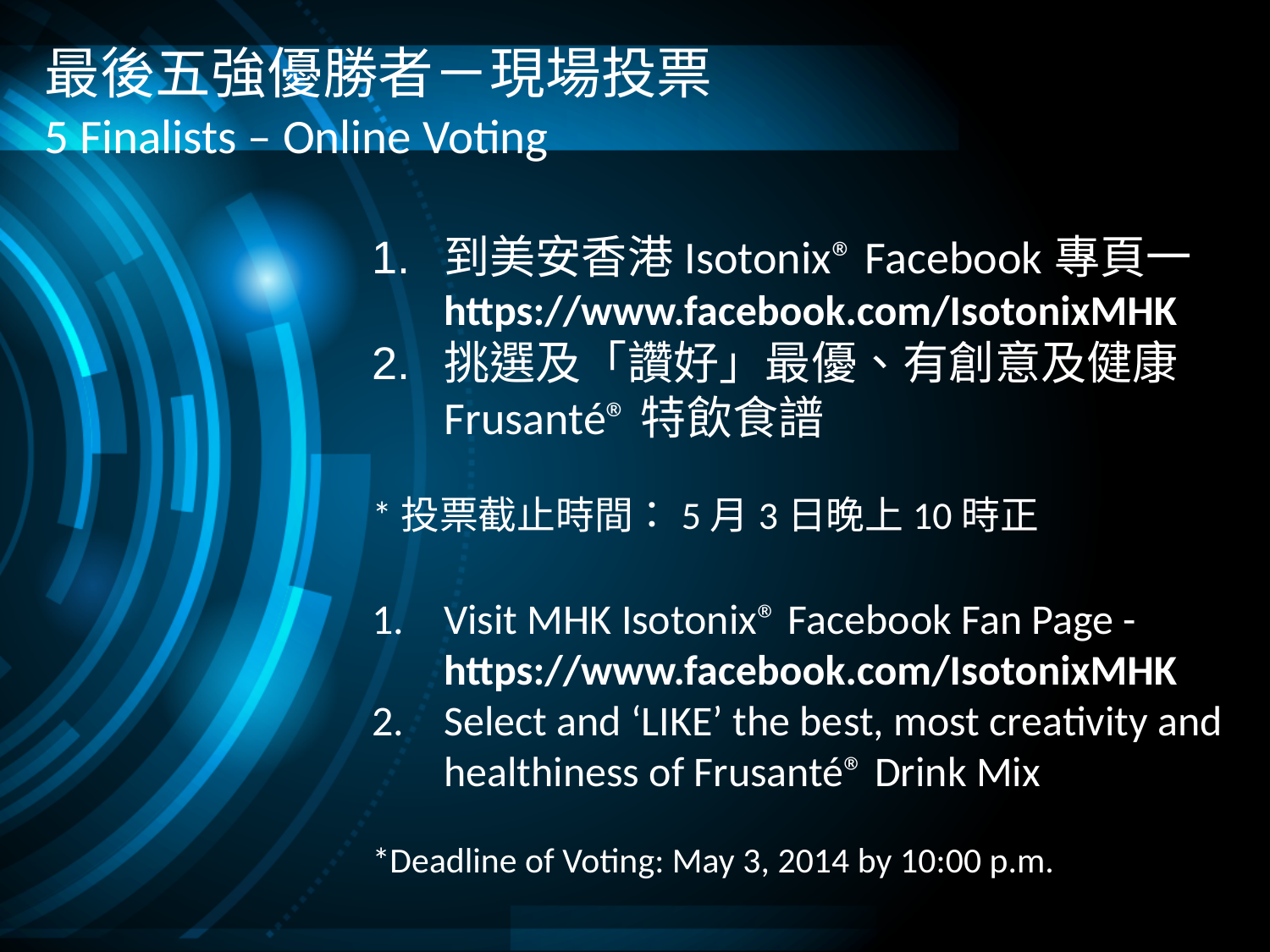

最後五強優勝者－現場投票
5 Finalists – Online Voting
到美安香港Isotonix® Facebook專頁一https://www.facebook.com/IsotonixMHK
挑選及「讚好」最優、有創意及健康
Frusanté®特飲食譜

*投票截止時間：5月3日晚上10時正
Visit MHK Isotonix® Facebook Fan Page - https://www.facebook.com/IsotonixMHK
Select and ‘LIKE’ the best, most creativity and
healthiness of Frusanté® Drink Mix

*Deadline of Voting: May 3, 2014 by 10:00 p.m.